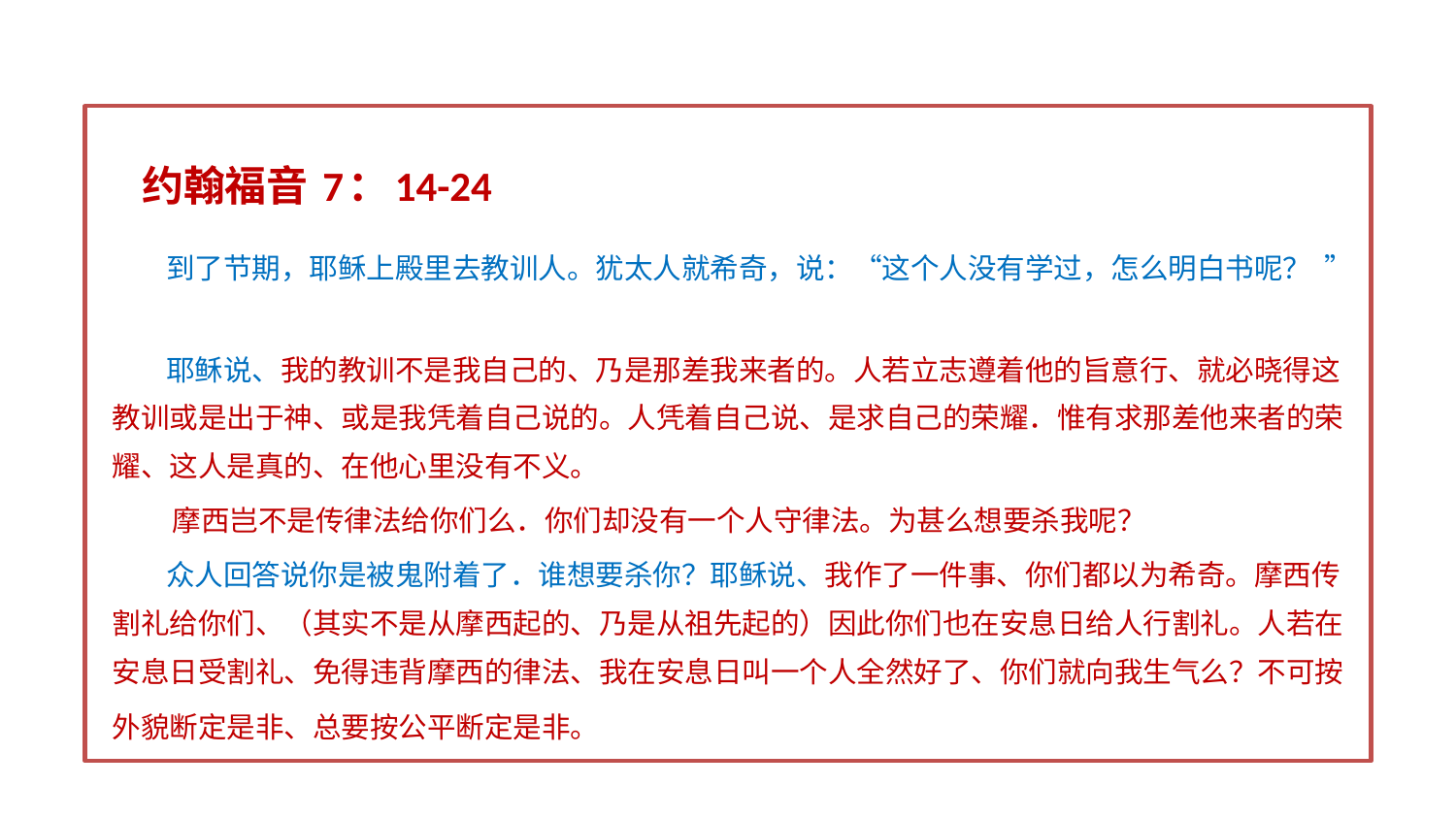

约翰福音 7：14-24

        到了节期，耶稣上殿里去教训人。犹太人就希奇，说：“这个人没有学过，怎么明白书呢？  ”
        耶稣说、我的教训不是我自己的、乃是那差我来者的。人若立志遵着他的旨意行、就必晓得这教训或是出于神、或是我凭着自己说的。人凭着自己说、是求自己的荣耀．惟有求那差他来者的荣耀、这人是真的、在他心里没有不义。
         摩西岂不是传律法给你们么．你们却没有一个人守律法。为甚么想要杀我呢？
        众人回答说你是被鬼附着了．谁想要杀你？耶稣说、我作了一件事、你们都以为希奇。摩西传割礼给你们、（其实不是从摩西起的、乃是从祖先起的）因此你们也在安息日给人行割礼。人若在安息日受割礼、免得违背摩西的律法、我在安息日叫一个人全然好了、你们就向我生气么？不可按外貌断定是非、总要按公平断定是非。